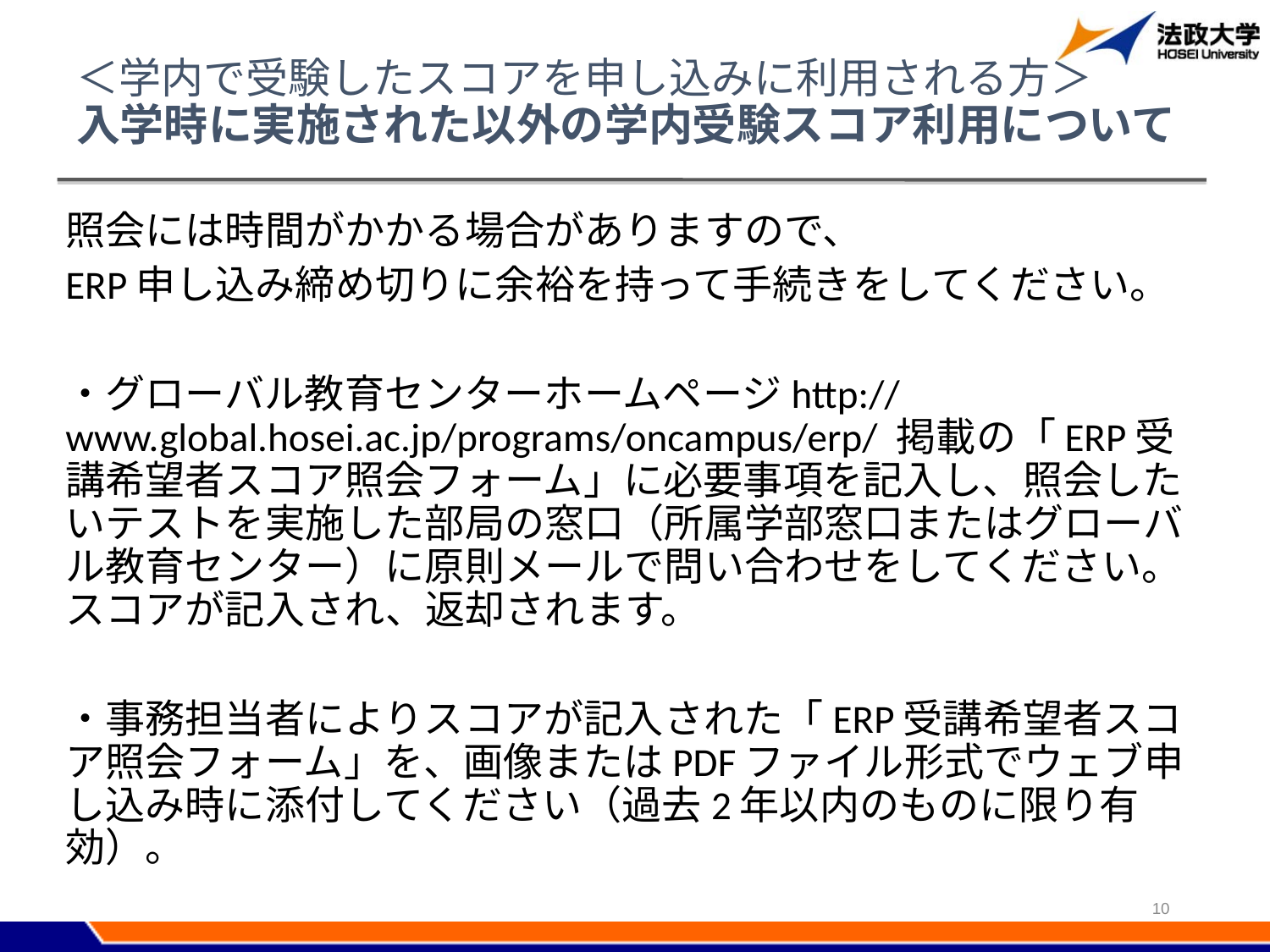

# ＜学内で受験したスコアを申し込みに利用される方＞ 入学時に実施された以外の学内受験スコア利用について
照会には時間がかかる場合がありますので、
ERP申し込み締め切りに余裕を持って手続きをしてください。

・グローバル教育センターホームページhttp://www.global.hosei.ac.jp/programs/oncampus/erp/ 掲載の「ERP受講希望者スコア照会フォーム」に必要事項を記入し、照会したいテストを実施した部局の窓口（所属学部窓口またはグローバル教育センター）に原則メールで問い合わせをしてください。スコアが記入され、返却されます。

・事務担当者によりスコアが記入された「ERP受講希望者スコア照会フォーム」を、画像またはPDFファイル形式でウェブ申し込み時に添付してください（過去2年以内のものに限り有効）。

10